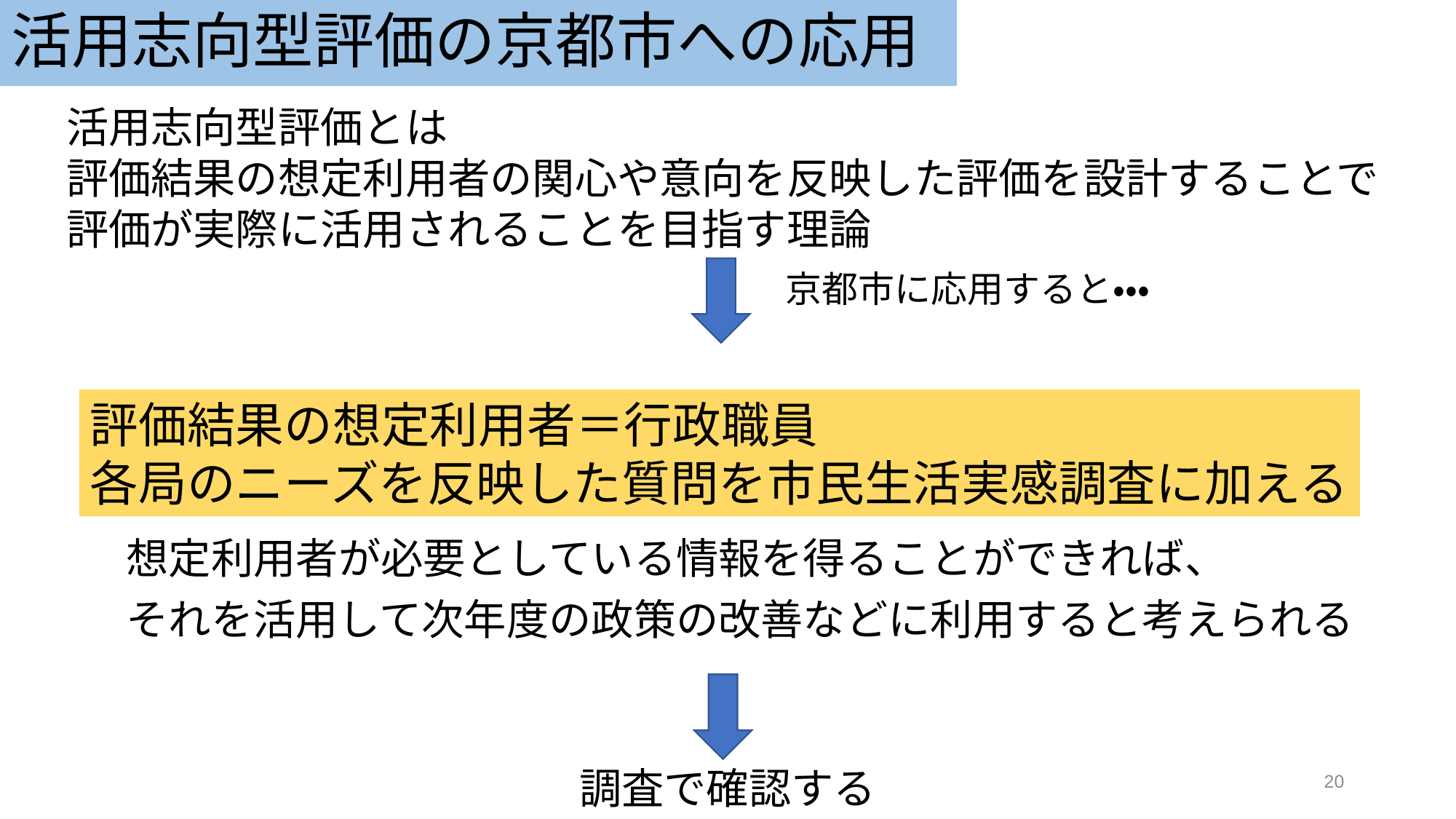

# 活用志向型評価の京都市への応用
活用志向型評価とは
評価結果の想定利用者の関心や意向を反映した評価を設計することで
評価が実際に活用されることを目指す理論

京都市に応用すると・・・
評価結果の想定利用者＝行政職員
各局のニーズを反映した質問を市民生活実感調査に加える
想定利用者が必要としている情報を得ることができれば、
それを活用して次年度の政策の改善などに利用すると考えられる

調査で確認する
20